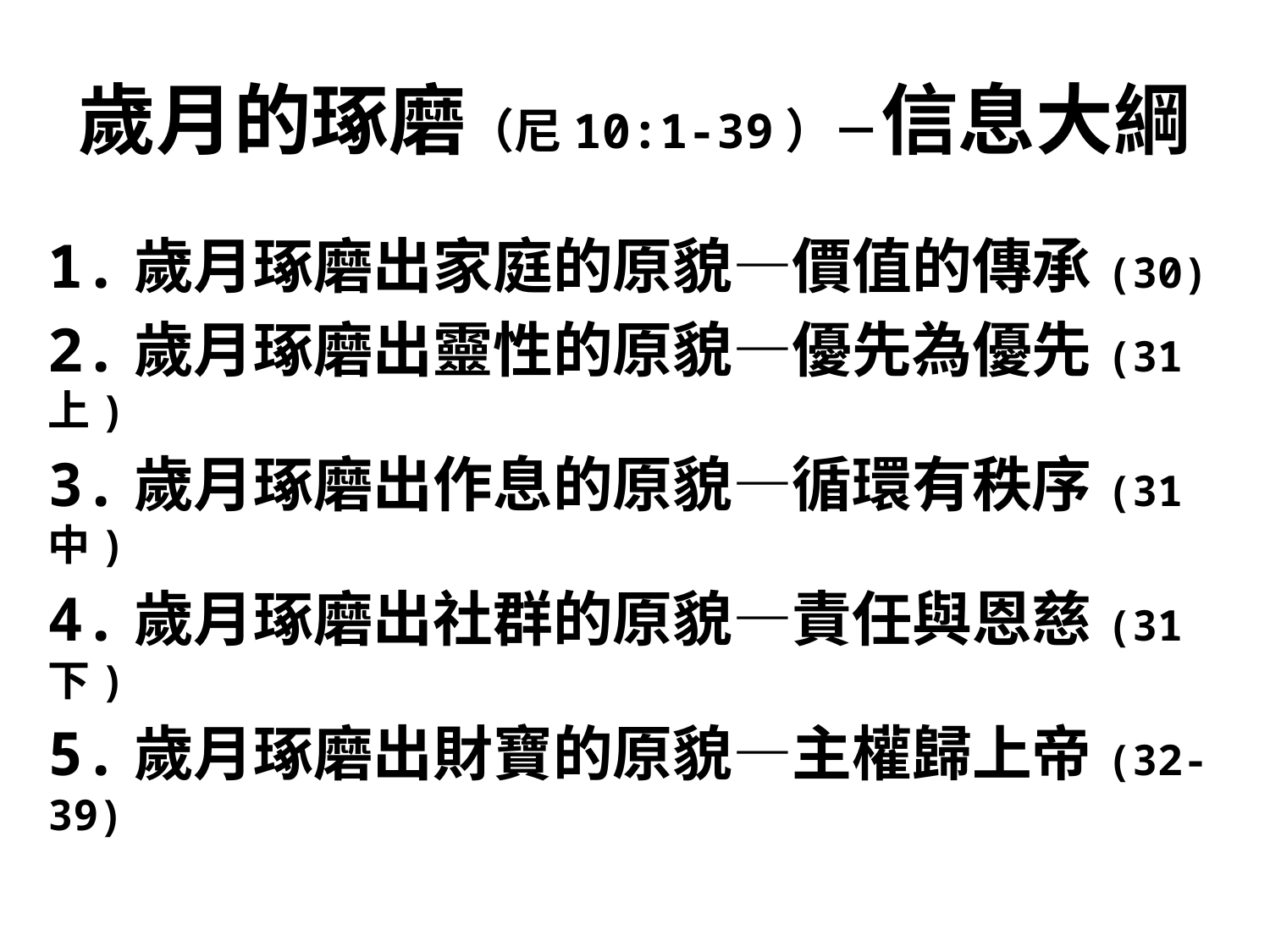

# 歲月的琢磨（尼10:1-39）－信息大綱
1.歲月琢磨出家庭的原貌—價值的傳承(30)
2.歲月琢磨出靈性的原貌—優先為優先(31上)
3.歲月琢磨出作息的原貌—循環有秩序(31中)
4.歲月琢磨出社群的原貌—責任與恩慈(31下)
5.歲月琢磨出財寶的原貌—主權歸上帝(32-39)